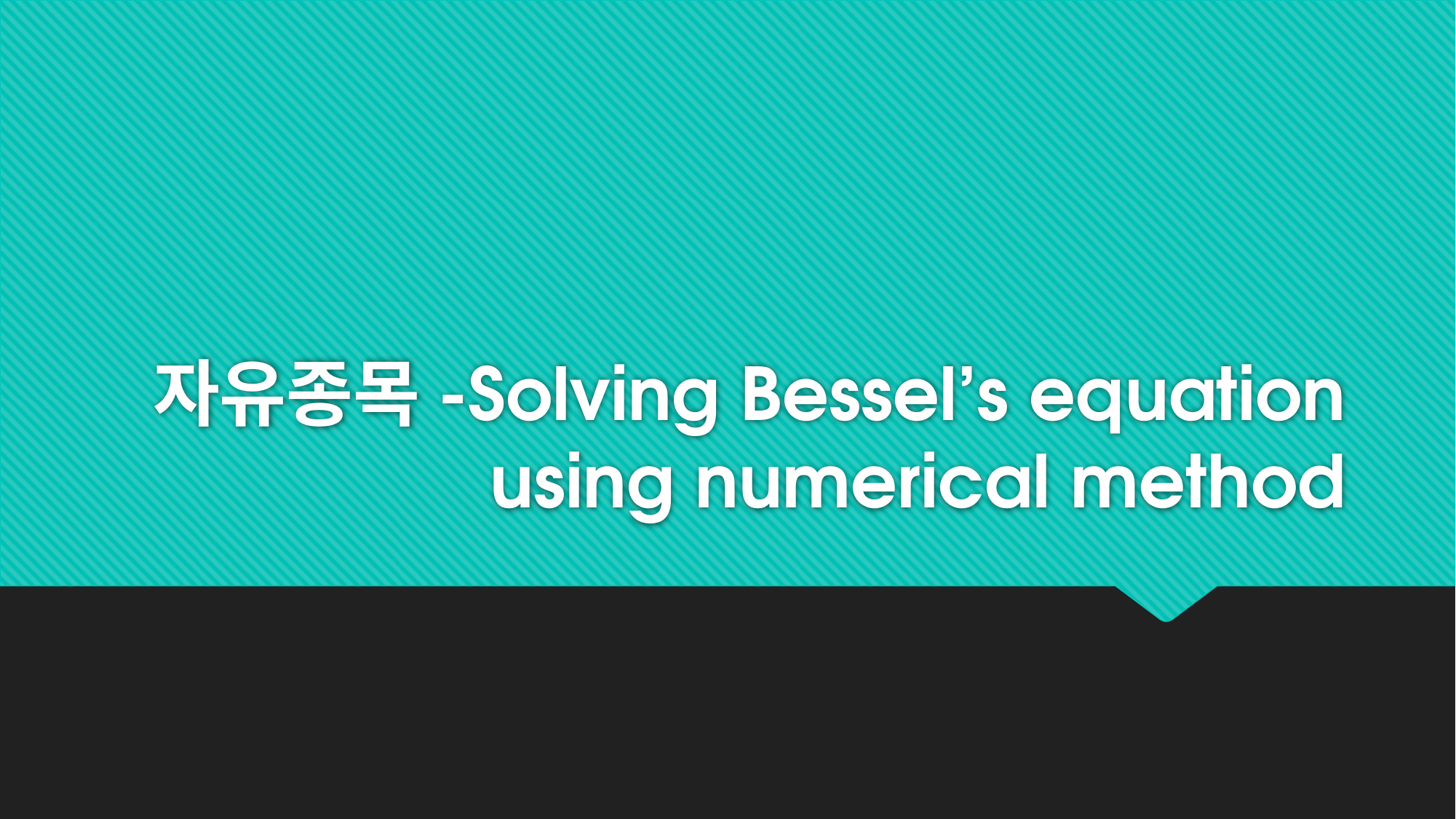

# 자유종목-Solving Bessel’s equation using numerical method